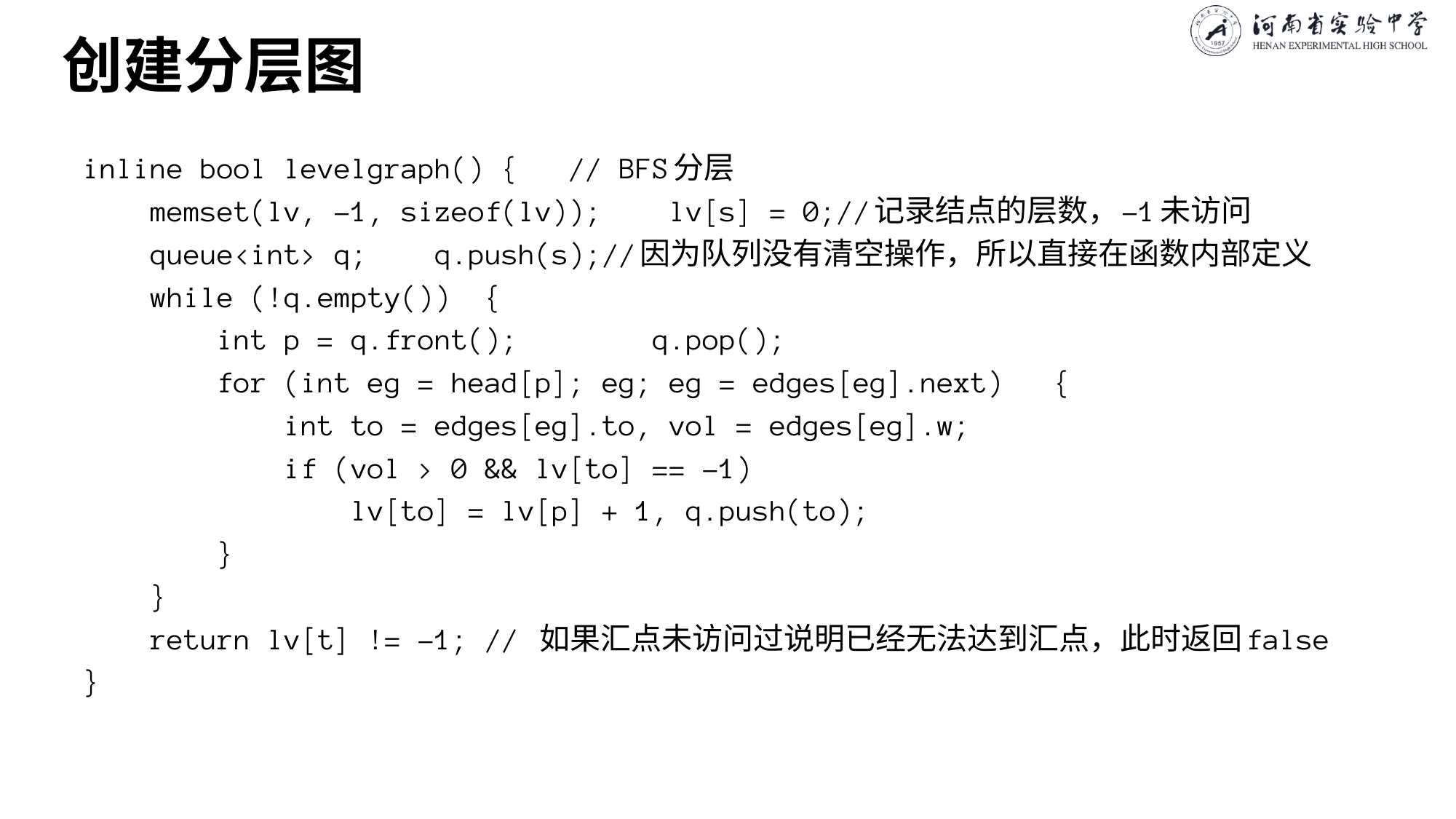

# 创建分层图
inline bool levelgraph() {   // BFS分层
    memset(lv, -1, sizeof(lv));    lv[s] = 0;//记录结点的层数，-1未访问
    queue<int> q;    q.push(s);//因为队列没有清空操作，所以直接在函数内部定义
    while (!q.empty())  {
        int p = q.front();        q.pop();
        for (int eg = head[p]; eg; eg = edges[eg].next)   {
            int to = edges[eg].to, vol = edges[eg].w;
            if (vol > 0 && lv[to] == -1)
                lv[to] = lv[p] + 1, q.push(to);
        }
    }
    return lv[t] != -1; // 如果汇点未访问过说明已经无法达到汇点，此时返回false
}